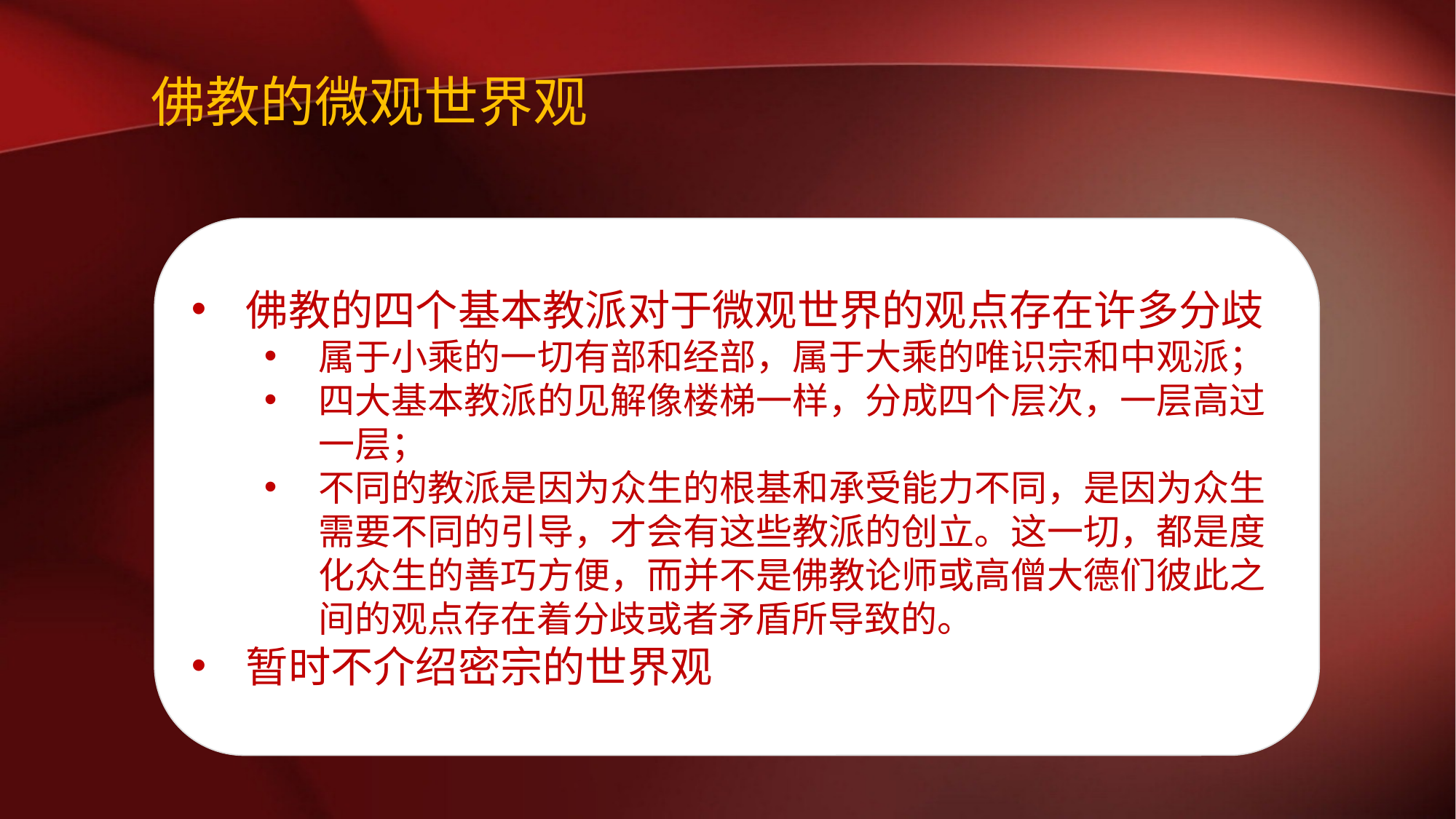

# 佛教的微观世界观
佛教的四个基本教派对于微观世界的观点存在许多分歧
属于小乘的一切有部和经部，属于大乘的唯识宗和中观派；
四大基本教派的见解像楼梯一样，分成四个层次，一层高过一层；
不同的教派是因为众生的根基和承受能力不同，是因为众生需要不同的引导，才会有这些教派的创立。这一切，都是度化众生的善巧方便，而并不是佛教论师或高僧大德们彼此之间的观点存在着分歧或者矛盾所导致的。
暂时不介绍密宗的世界观